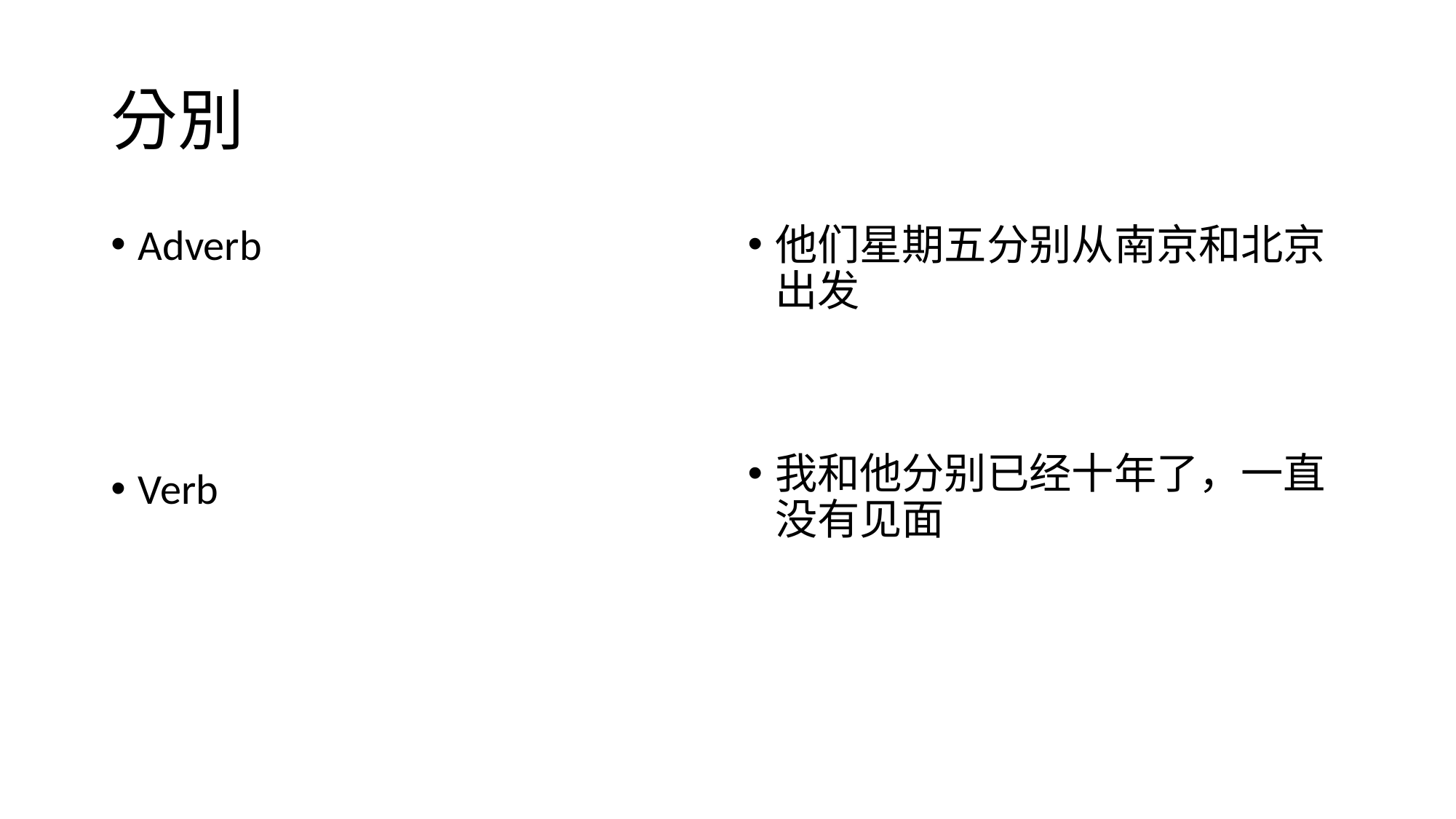

# 分別
Adverb

Verb
他们星期五分别从南京和北京出发

我和他分别已经十年了，一直没有见面